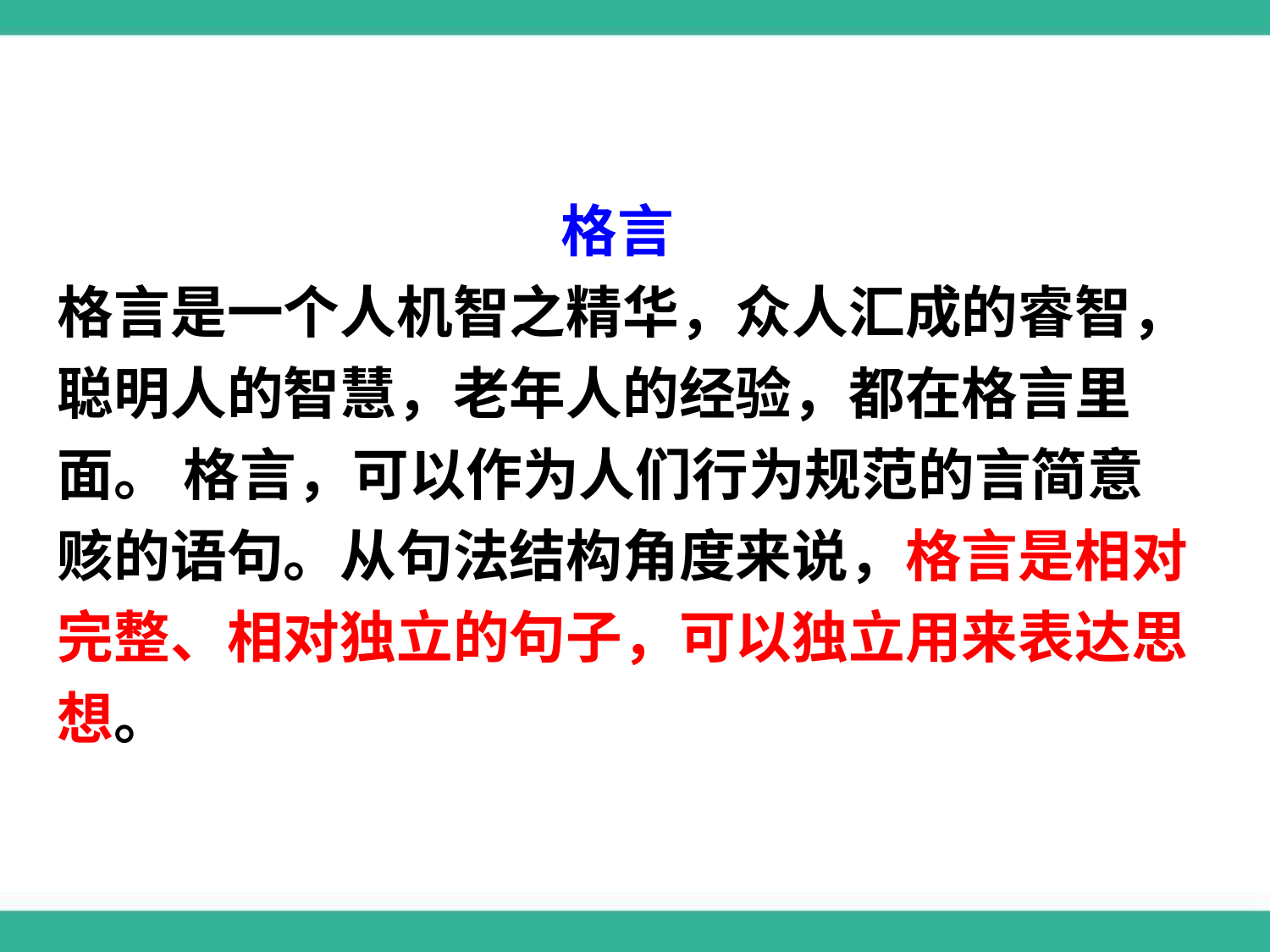

格言
格言是一个人机智之精华，众人汇成的睿智，聪明人的智慧，老年人的经验，都在格言里面。 格言，可以作为人们行为规范的言简意赅的语句。从句法结构角度来说，格言是相对完整、相对独立的句子，可以独立用来表达思想。